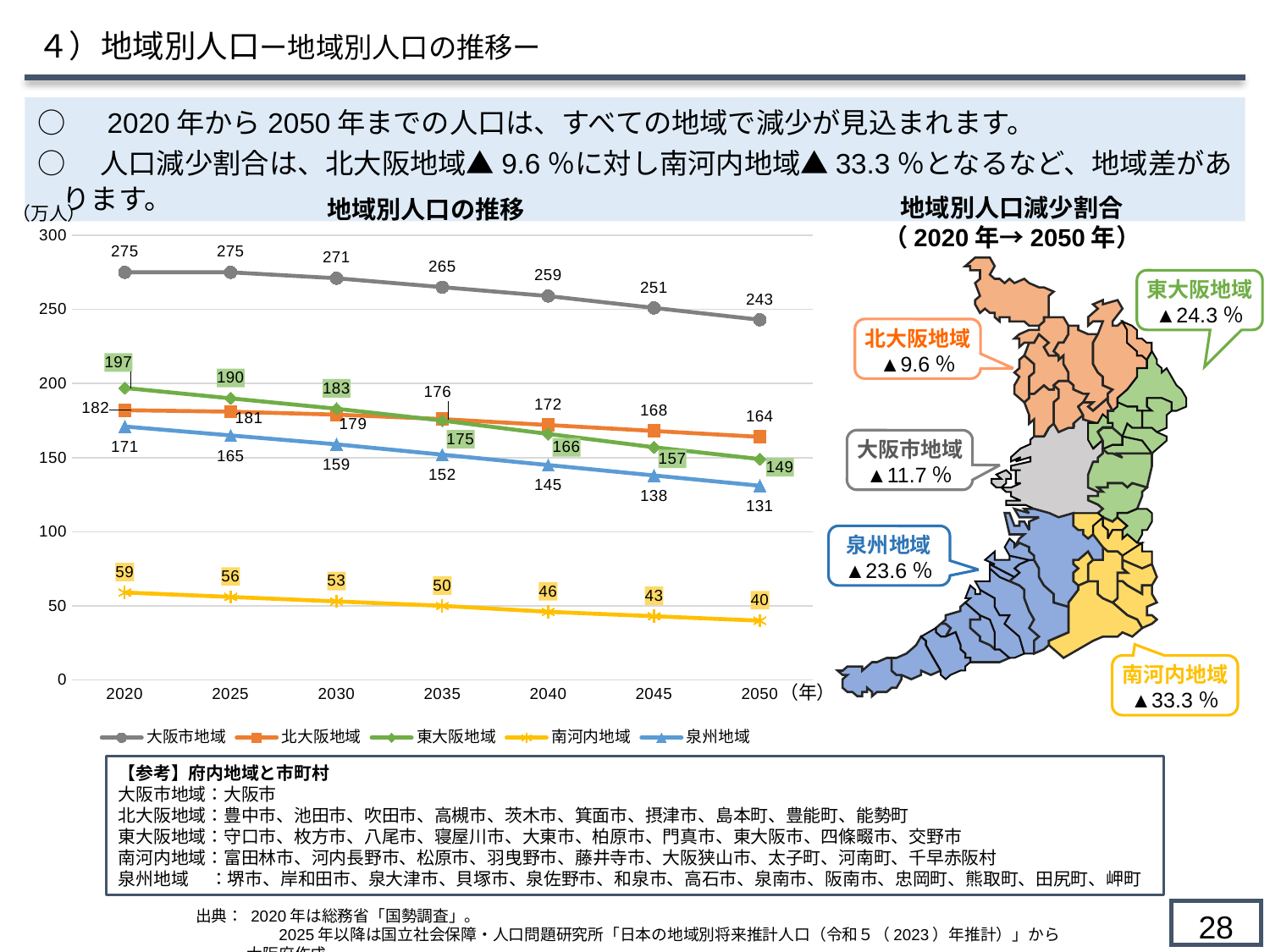

４）地域別人口ー地域別人口の推移ー
○　2020年から2050年までの人口は、すべての地域で減少が見込まれます。
○　人口減少割合は、北大阪地域▲9.6％に対し南河内地域▲33.3％となるなど、地域差があります。
地域別人口の推移
地域別人口減少割合
（2020年→2050年）
（万人）

### Chart

| Category | 大阪市地域 | 北大阪地域 | 東大阪地域 | 南河内地域 | 泉州地域 |
|---|---|---|---|---|---|
| 2020 | 275.0 | 182.0 | 197.0 | 59.0 | 171.0 |
| 2025 | 275.0 | 181.0 | 190.0 | 56.0 | 165.0 |
| 2030 | 271.0 | 179.0 | 183.0 | 53.0 | 159.0 |
| 2035 | 265.0 | 176.0 | 175.0 | 50.0 | 152.0 |
| 2040 | 259.0 | 172.0 | 166.0 | 46.0 | 145.0 |
| 2045 | 251.0 | 168.0 | 157.0 | 43.0 | 138.0 |
| 2050 | 243.0 | 164.0 | 149.0 | 40.0 | 131.0 |

東大阪地域
▲24.3％

北大阪地域
▲9.6％

大阪市地域
▲11.7％

泉州地域
▲23.6％

南河内地域
▲33.3％

（年）
【参考】府内地域と市町村
大阪市地域：大阪市
北大阪地域：豊中市、池田市、吹田市、高槻市、茨木市、箕面市、摂津市、島本町、豊能町、能勢町
東大阪地域：守口市、枚方市、八尾市、寝屋川市、大東市、柏原市、門真市、東大阪市、四條畷市、交野市
南河内地域：富田林市、河内長野市、松原市、羽曳野市、藤井寺市、大阪狭山市、太子町、河南町、千早赤阪村
泉州地域　 ：堺市、岸和田市、泉大津市、貝塚市、泉佐野市、和泉市、高石市、泉南市、阪南市、忠岡町、熊取町、田尻町、岬町
出典： 2020年は総務省「国勢調査」。
　　　　　2025年以降は国立社会保障・人口問題研究所「日本の地域別将来推計人口（令和５（2023）年推計）」から大阪府作成。
28